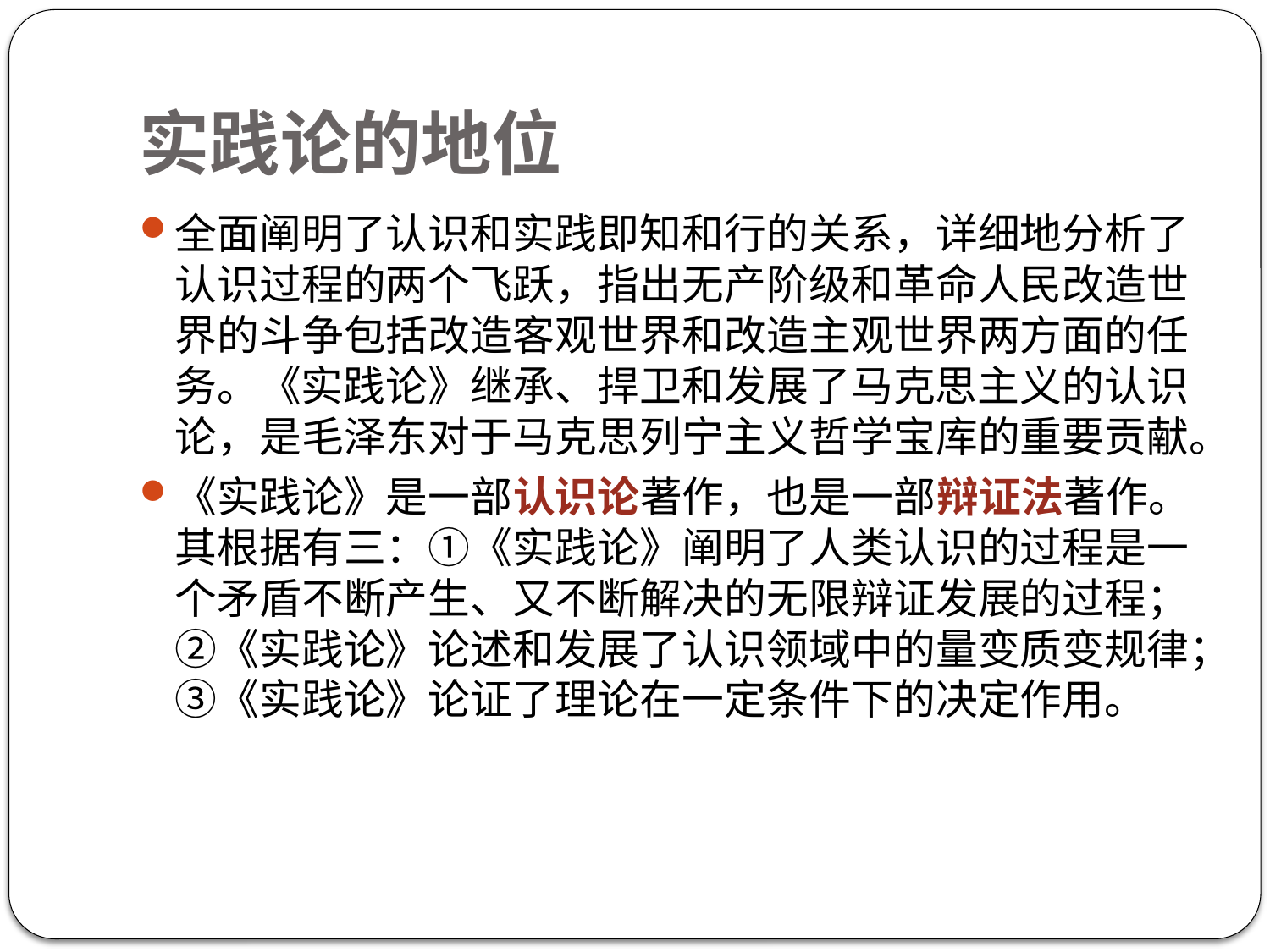

# 实践论的地位
全面阐明了认识和实践即知和行的关系，详细地分析了认识过程的两个飞跃，指出无产阶级和革命人民改造世界的斗争包括改造客观世界和改造主观世界两方面的任务。《实践论》继承、捍卫和发展了马克思主义的认识论，是毛泽东对于马克思列宁主义哲学宝库的重要贡献。
《实践论》是一部认识论著作，也是一部辩证法著作。其根据有三：①《实践论》阐明了人类认识的过程是一个矛盾不断产生、又不断解决的无限辩证发展的过程；②《实践论》论述和发展了认识领域中的量变质变规律；③《实践论》论证了理论在一定条件下的决定作用。